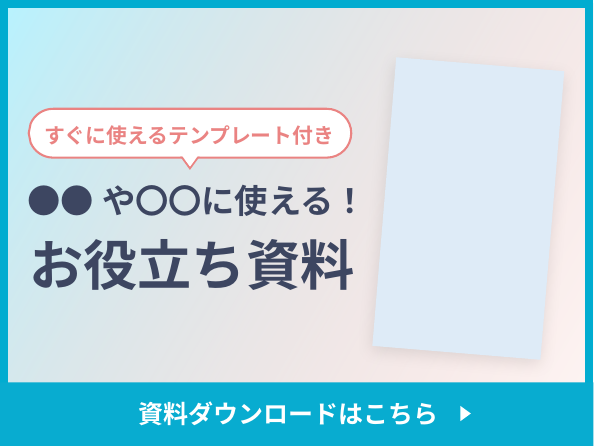

すぐに使えるテンプレート付き
●●や〇〇に使える！
お役立ち資料

資料ダウンロードはこちら